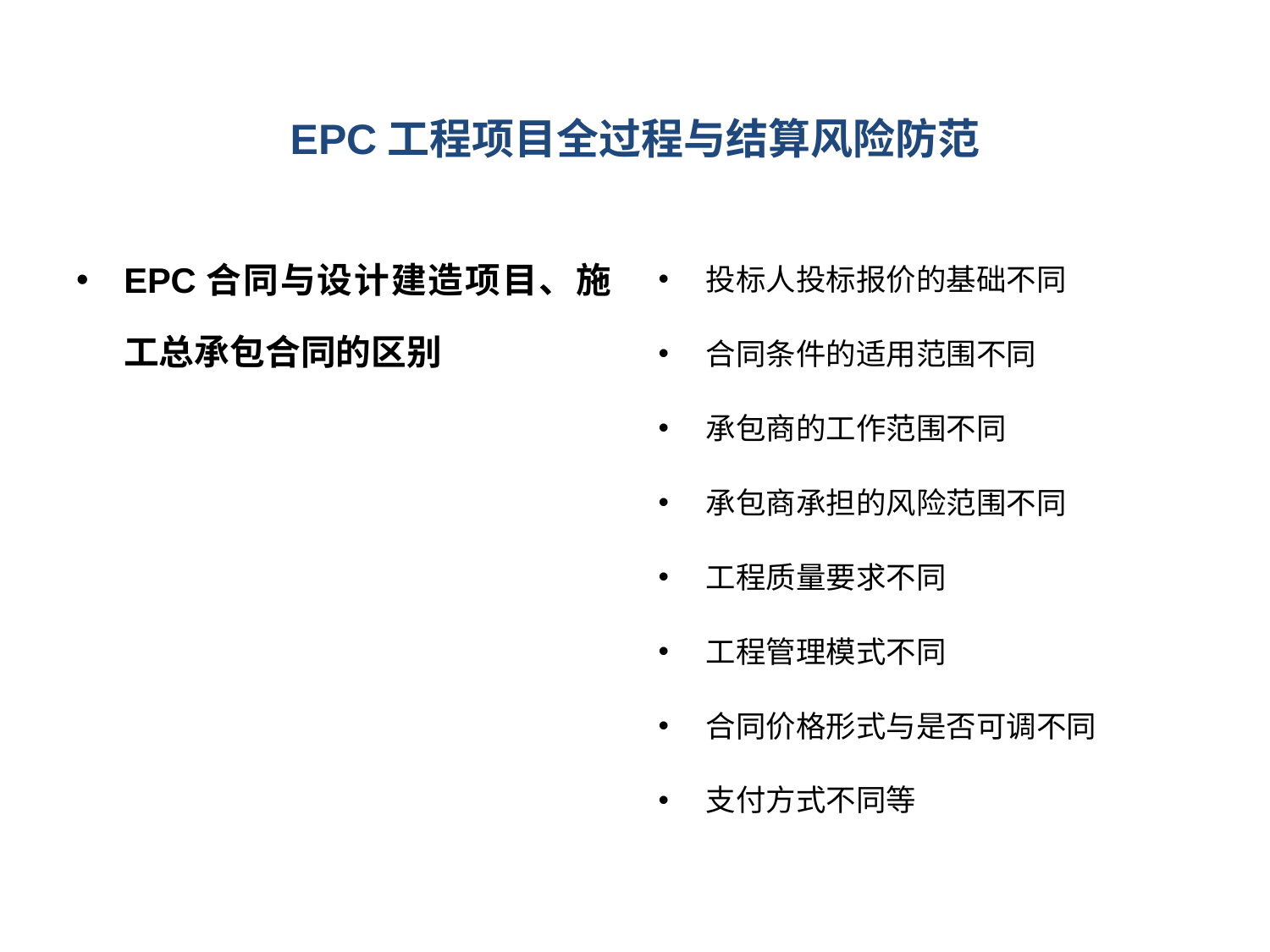

# EPC工程项目全过程与结算风险防范
EPC合同与设计建造项目、施工总承包合同的区别
投标人投标报价的基础不同
合同条件的适用范围不同
承包商的工作范围不同
承包商承担的风险范围不同
工程质量要求不同
工程管理模式不同
合同价格形式与是否可调不同
支付方式不同等